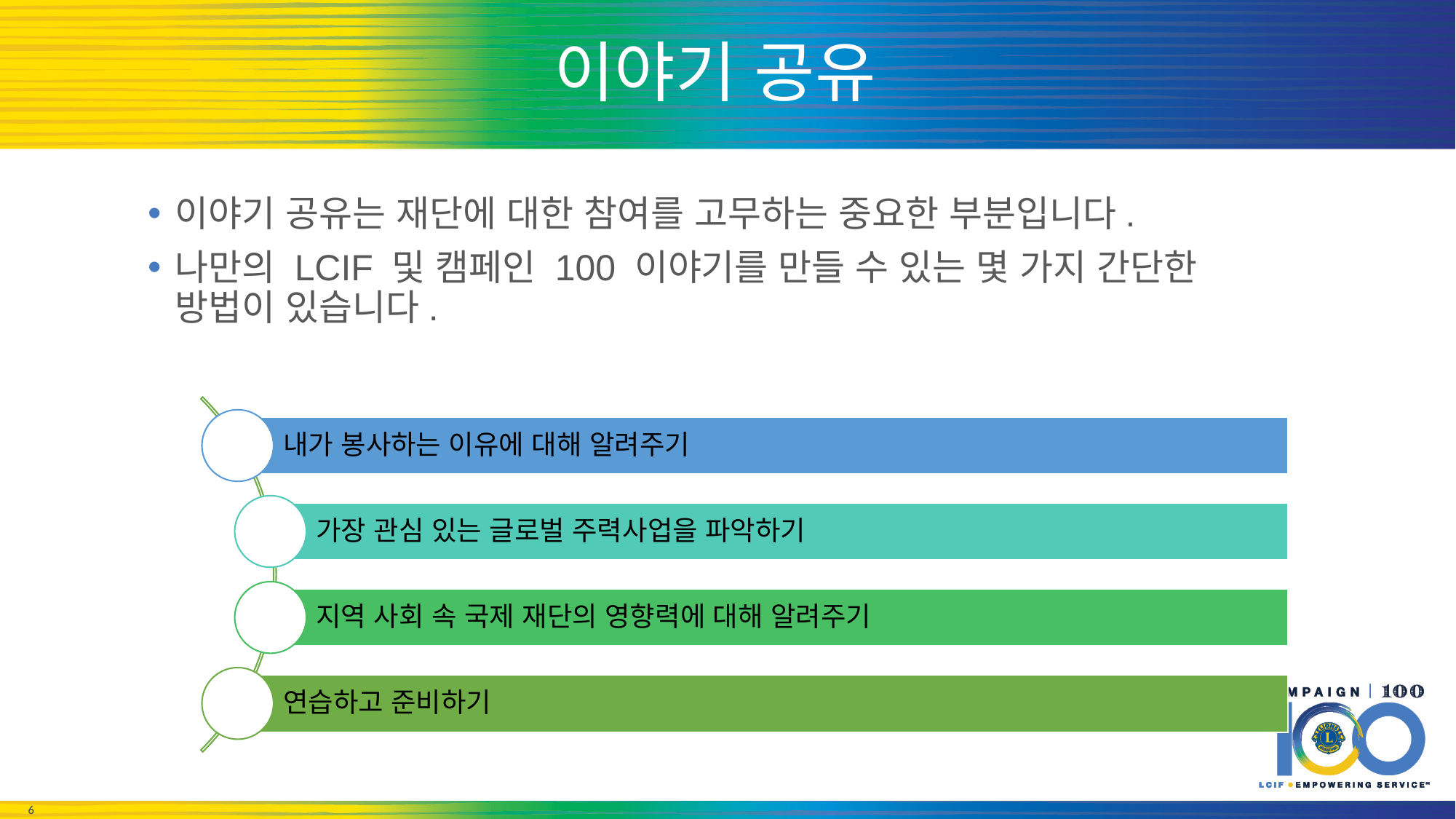

# 이야기 공유
이야기 공유는 재단에 대한 참여를 고무하는 중요한 부분입니다.
나만의 LCIF 및 캠페인 100 이야기를 만들 수 있는 몇 가지 간단한 방법이 있습니다.

내가 봉사하는 이유에 대해 알려주기
가장 관심 있는 글로벌 주력사업을 파악하기
지역 사회 속 국제 재단의 영향력에 대해 알려주기
연습하고 준비하기